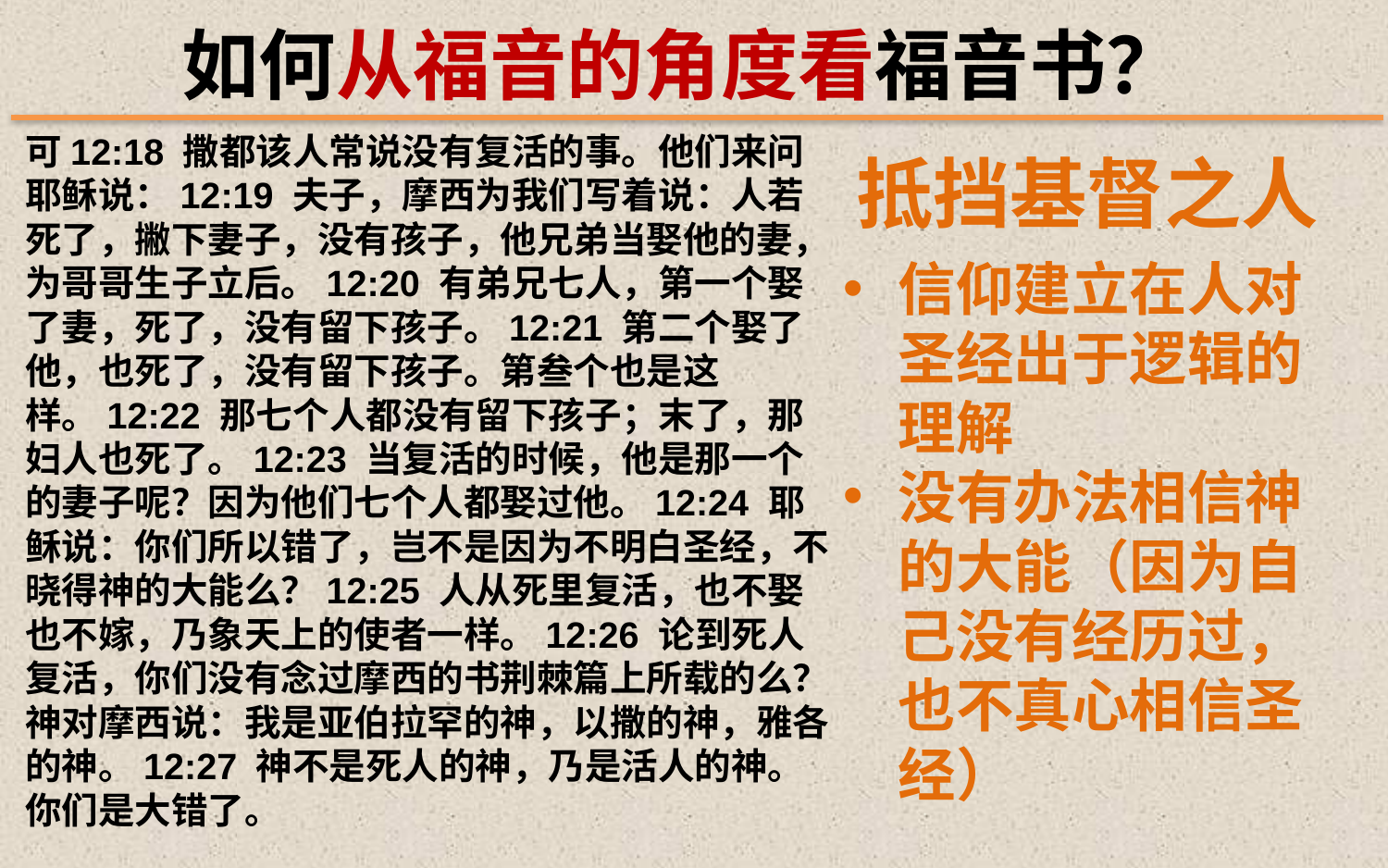

如何从福音的角度看福音书？
可12:18 撒都该人常说没有复活的事。他们来问耶稣说：12:19 夫子，摩西为我们写着说：人若死了，撇下妻子，没有孩子，他兄弟当娶他的妻，为哥哥生子立后。12:20 有弟兄七人，第一个娶了妻，死了，没有留下孩子。12:21 第二个娶了他，也死了，没有留下孩子。第叁个也是这样。12:22 那七个人都没有留下孩子；末了，那妇人也死了。12:23 当复活的时候，他是那一个的妻子呢？因为他们七个人都娶过他。12:24 耶稣说：你们所以错了，岂不是因为不明白圣经，不晓得神的大能么？12:25 人从死里复活，也不娶也不嫁，乃象天上的使者一样。12:26 论到死人复活，你们没有念过摩西的书荆棘篇上所载的么？神对摩西说：我是亚伯拉罕的神，以撒的神，雅各的神。12:27 神不是死人的神，乃是活人的神。你们是大错了。
抵挡基督之人
信仰建立在人对圣经出于逻辑的理解
没有办法相信神的大能（因为自己没有经历过，也不真心相信圣经）